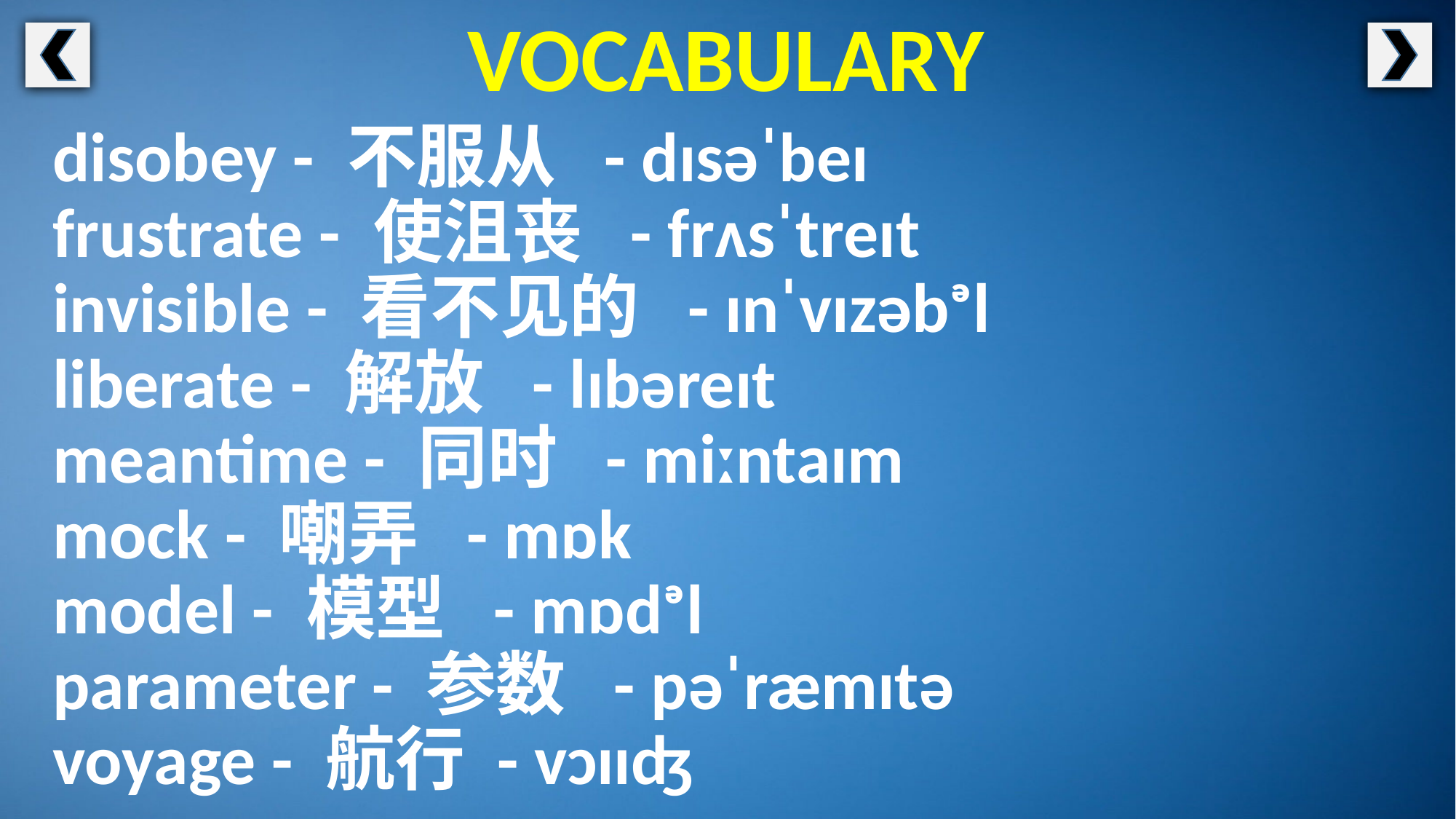

VOCABULARY
disobey - 不服从  - dɪsəˈbeɪ
frustrate - 使沮丧  - frʌsˈtreɪt
invisible - 看不见的  - ɪnˈvɪzəbᵊl
liberate - 解放  - lɪbəreɪt
meantime - 同时  - miːntaɪm
mock - 嘲弄  - mɒk
model - 模型  - mɒdᵊl
parameter - 参数  - pəˈræmɪtə
voyage - 航行 - vɔɪɪʤ